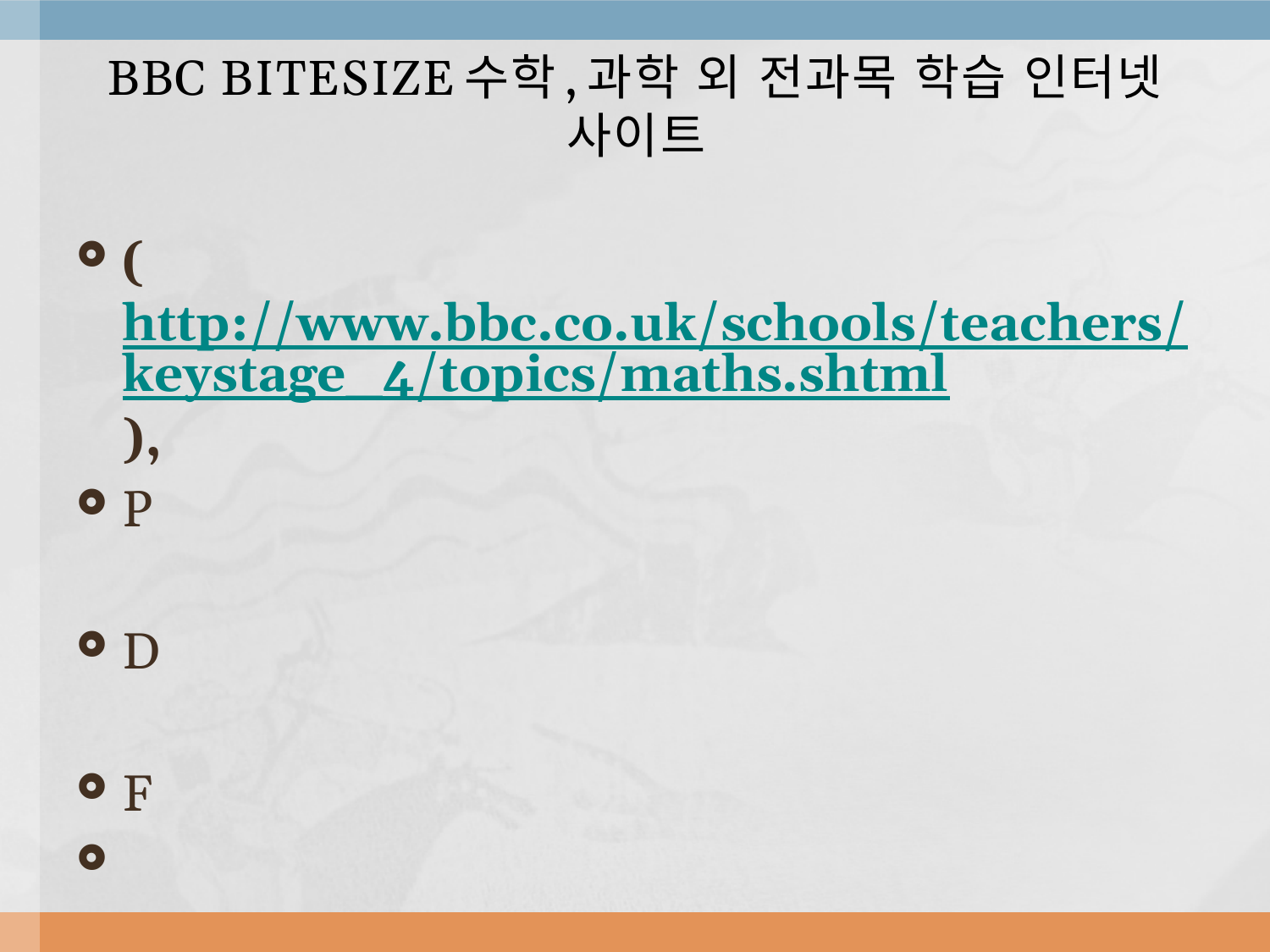

# BBC BITESIZE수학,과학 외 전과목 학습 인터넷 사이트
(http://www.bbc.co.uk/schools/teachers/keystage_4/topics/maths.shtml),
P

D

F